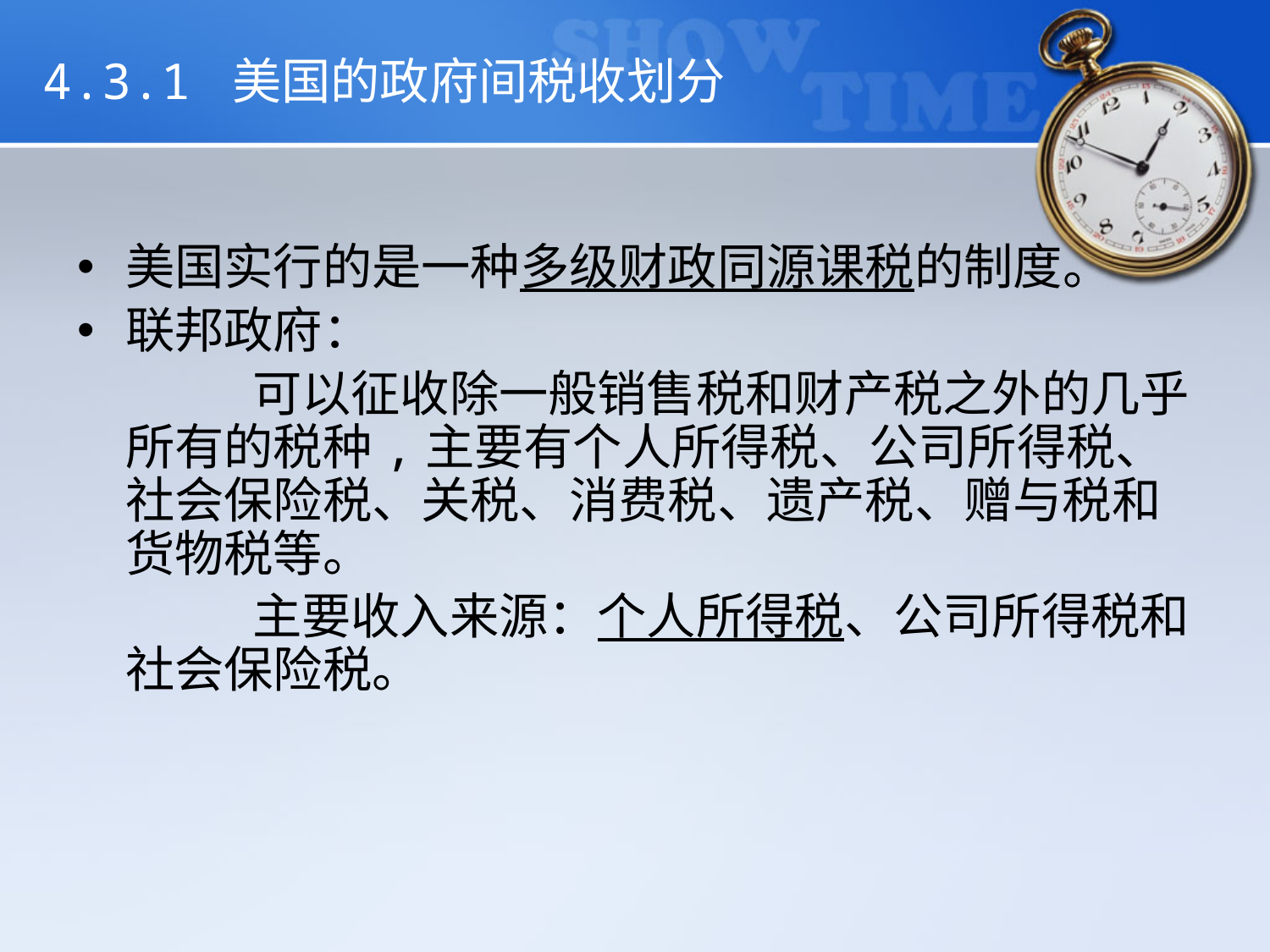

# 4.3.1 美国的政府间税收划分
美国实行的是一种多级财政同源课税的制度。
联邦政府：
		可以征收除一般销售税和财产税之外的几乎所有的税种,主要有个人所得税、公司所得税、社会保险税、关税、消费税、遗产税、赠与税和货物税等。
		主要收入来源：个人所得税、公司所得税和社会保险税。